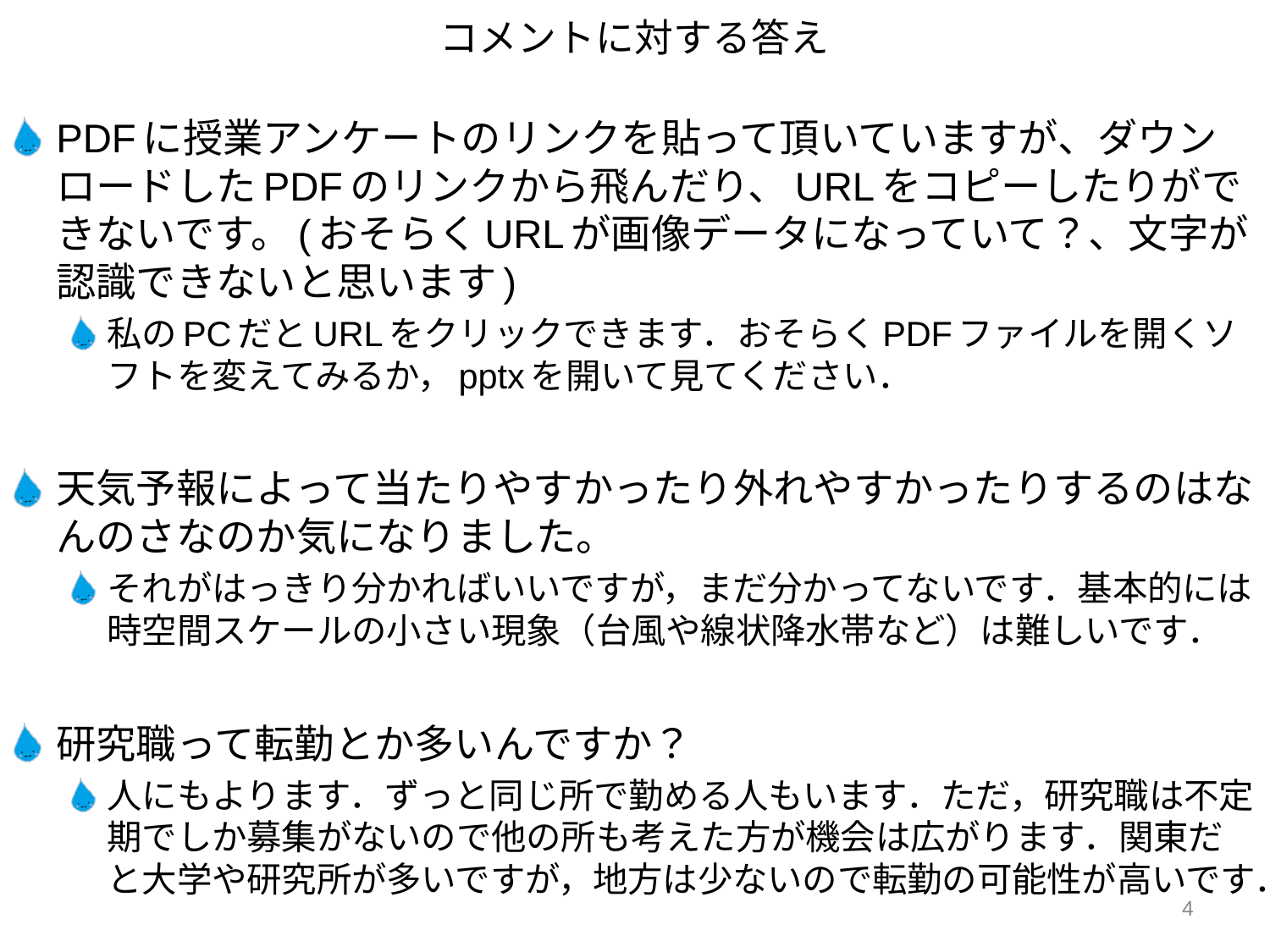

# コメントに対する答え
PDFに授業アンケートのリンクを貼って頂いていますが、ダウンロードしたPDFのリンクから飛んだり、URLをコピーしたりができないです。(おそらくURLが画像データになっていて？、文字が認識できないと思います)
私のPCだとURLをクリックできます．おそらくPDFファイルを開くソフトを変えてみるか，pptxを開いて見てください．

天気予報によって当たりやすかったり外れやすかったりするのはなんのさなのか気になりました。
それがはっきり分かればいいですが，まだ分かってないです．基本的には時空間スケールの小さい現象（台風や線状降水帯など）は難しいです．

研究職って転勤とか多いんですか？
人にもよります．ずっと同じ所で勤める人もいます．ただ，研究職は不定期でしか募集がないので他の所も考えた方が機会は広がります．関東だと大学や研究所が多いですが，地方は少ないので転勤の可能性が高いです．
4